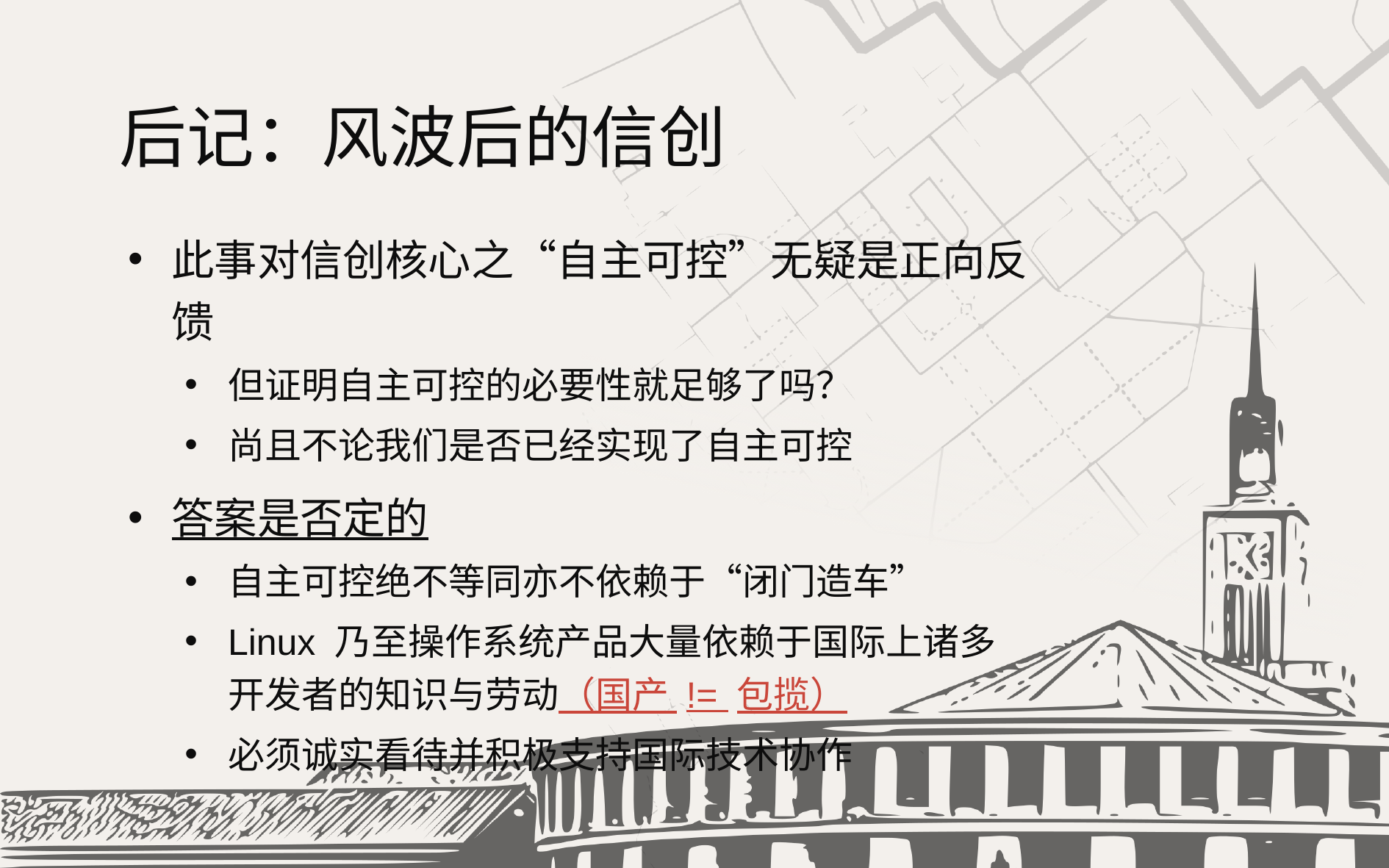

# 后记：风波后的信创
此事对信创核心之“自主可控”无疑是正向反馈
但证明自主可控的必要性就足够了吗？
尚且不论我们是否已经实现了自主可控
答案是否定的
自主可控绝不等同亦不依赖于“闭门造车”
Linux 乃至操作系统产品大量依赖于国际上诸多
开发者的知识与劳动（国产 != 包揽）
必须诚实看待并积极支持国际技术协作